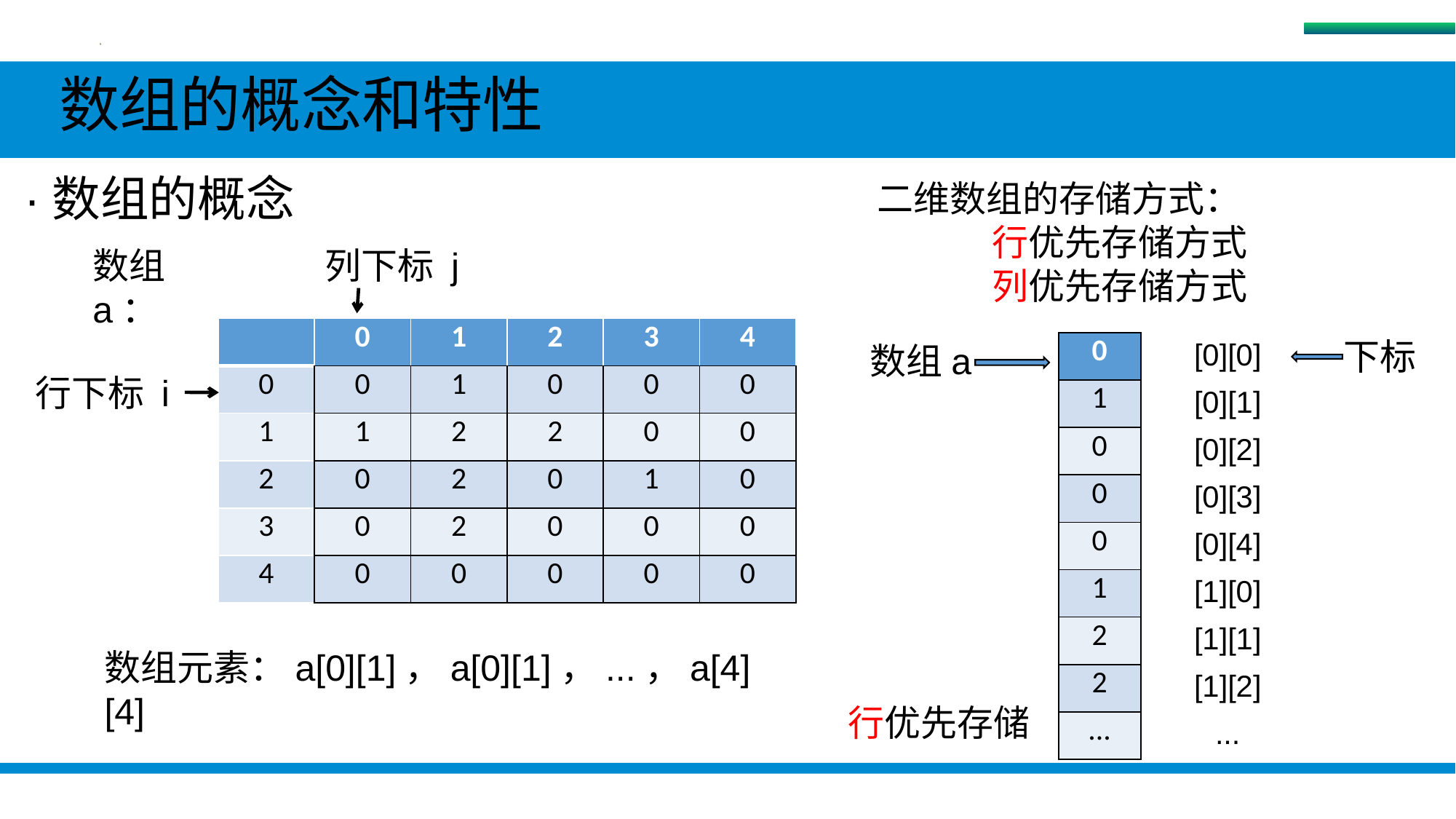

数组

  数组的概念和特性
 ·数组的概念
二维数组的存储方式：
             行优先存储方式
             列优先存储方式
数组a：
列下标 j
|  | 0 | 1 | 2 | 3 | 4 |
| --- | --- | --- | --- | --- | --- |
| 0 | 0 | 1 | 0 | 0 | 0 |
| 1 | 1 | 2 | 2 | 0 | 0 |
| 2 | 0 | 2 | 0 | 1 | 0 |
| 3 | 0 | 2 | 0 | 0 | 0 |
| 4 | 0 | 0 | 0 | 0 | 0 |
下标
数组a
| 0 |
| --- |
| 1 |
| 0 |
| 0 |
| 0 |
| 1 |
| 2 |
| 2 |
| ... |
| [0][0] |
| --- |
| [0][1] |
| [0][2] |
| [0][3] |
| [0][4] |
| [1][0] |
| [1][1] |
| [1][2] |
| ... |

行下标 i
数组元素：a[0][1]，a[0][1]，...，a[4][4]
行优先存储
#